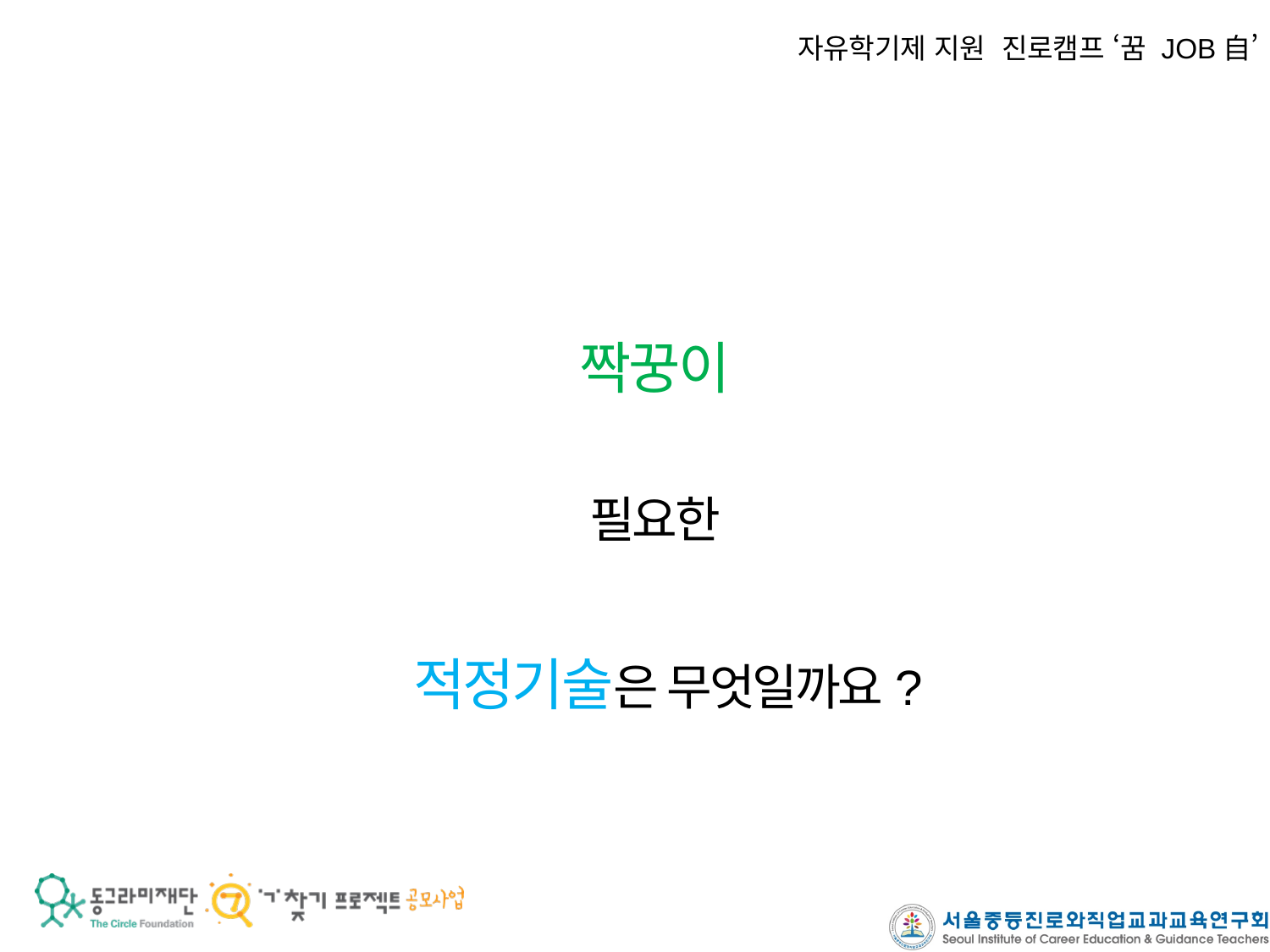

# 자유학기제 지원  진로캠프 ‘꿈 JOB自’
짝꿍이
필요한
 적정기술은 무엇일까요?